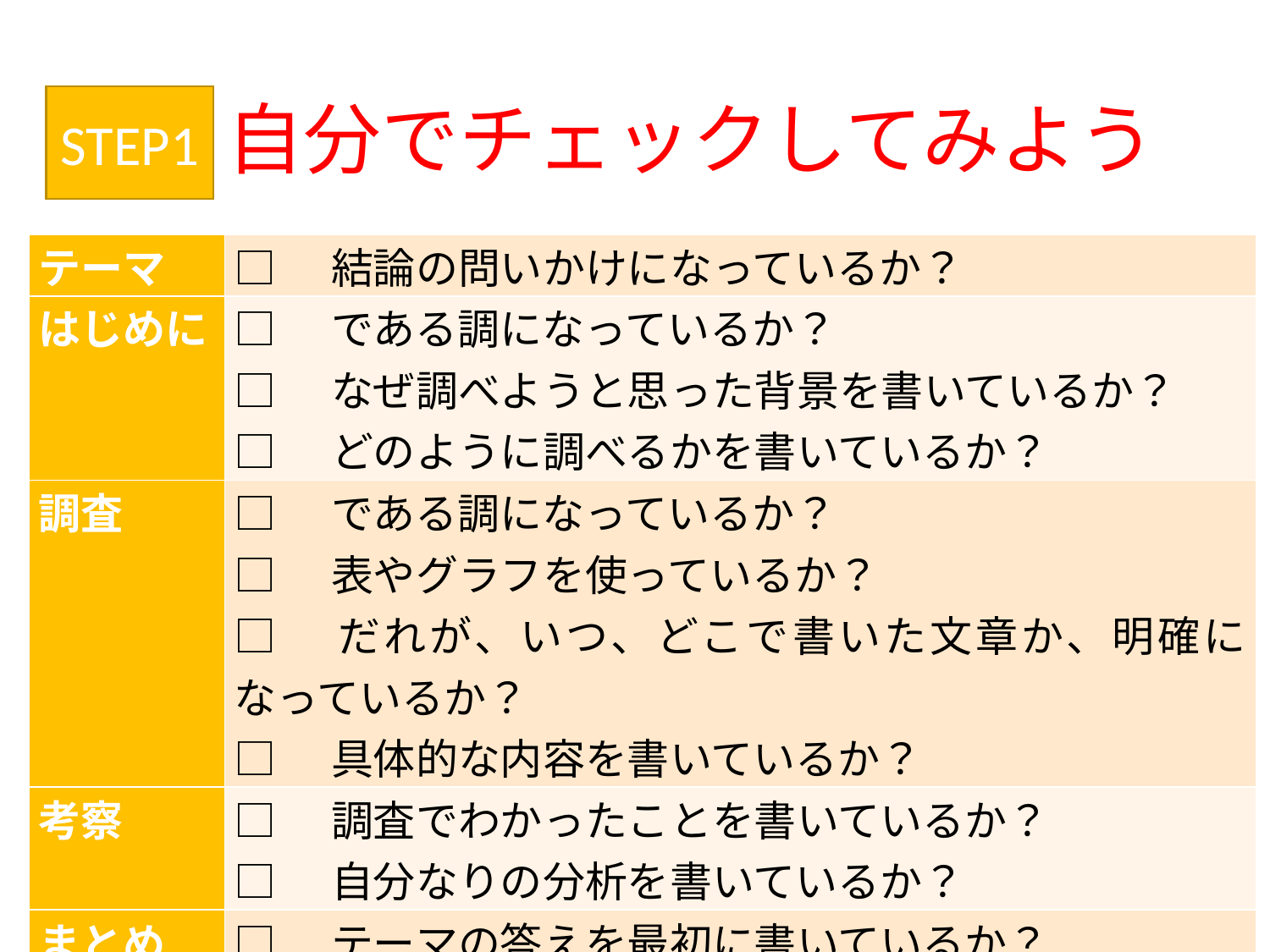

# 自分でチェックしてみよう
STEP1
| テーマ | □　結論の問いかけになっているか？ |
| --- | --- |
| はじめに | □　である調になっているか？ □　なぜ調べようと思った背景を書いているか？ □　どのように調べるかを書いているか？ |
| 調査 | □　である調になっているか？ □　表やグラフを使っているか？ □　だれが、いつ、どこで書いた文章か、明確になっているか？ □　具体的な内容を書いているか？ |
| 考察 | □　調査でわかったことを書いているか？ □　自分なりの分析を書いているか？ |
| まとめ | □　テーマの答えを最初に書いているか？ □　発展的な課題なども書いているか？ □　感想文になっていないか？ |